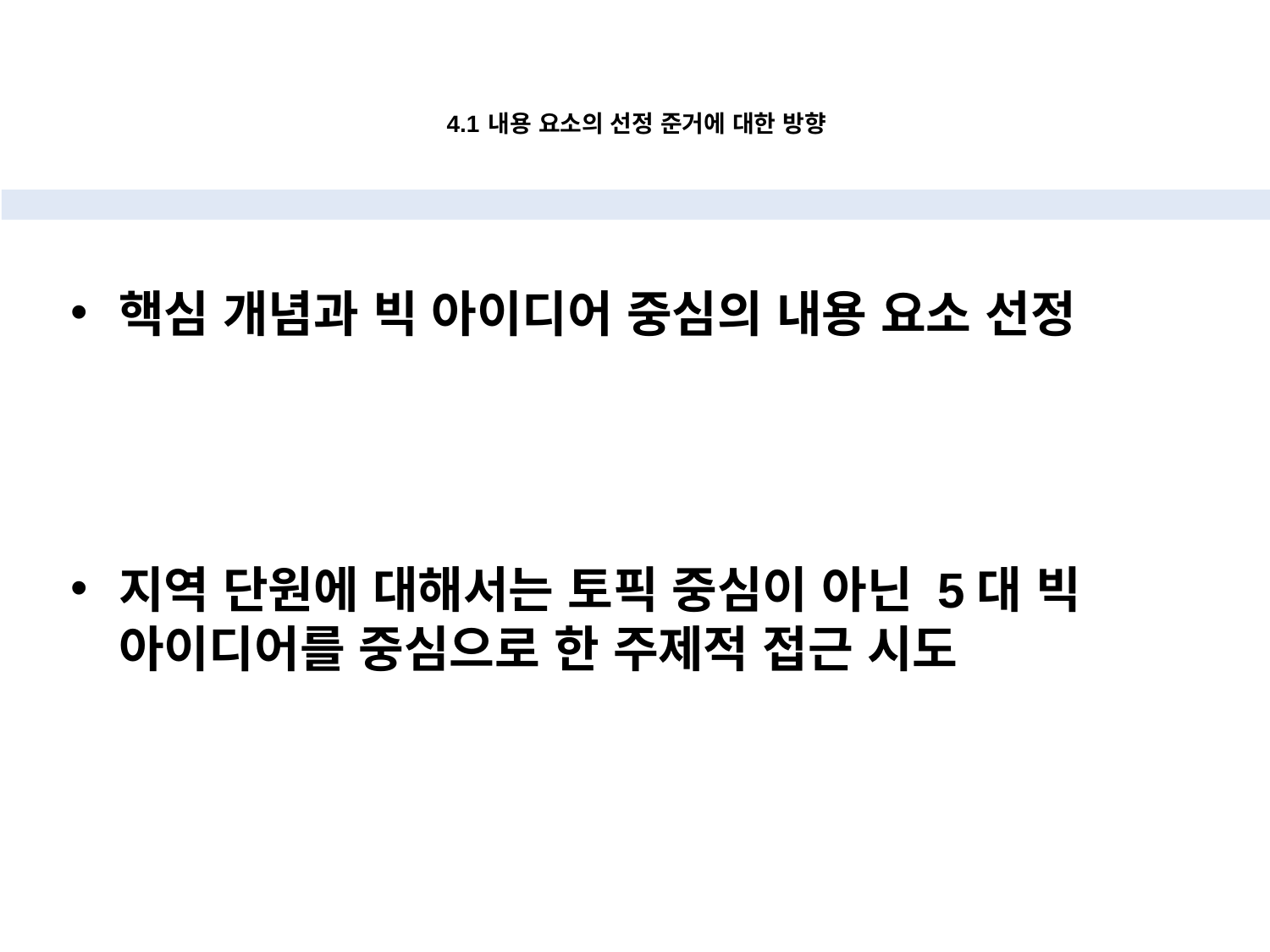

# 4.1 내용 요소의 선정 준거에 대한 방향

핵심 개념과 빅 아이디어 중심의 내용 요소 선정

지역 단원에 대해서는 토픽 중심이 아닌 5대 빅 아이디어를 중심으로 한 주제적 접근 시도